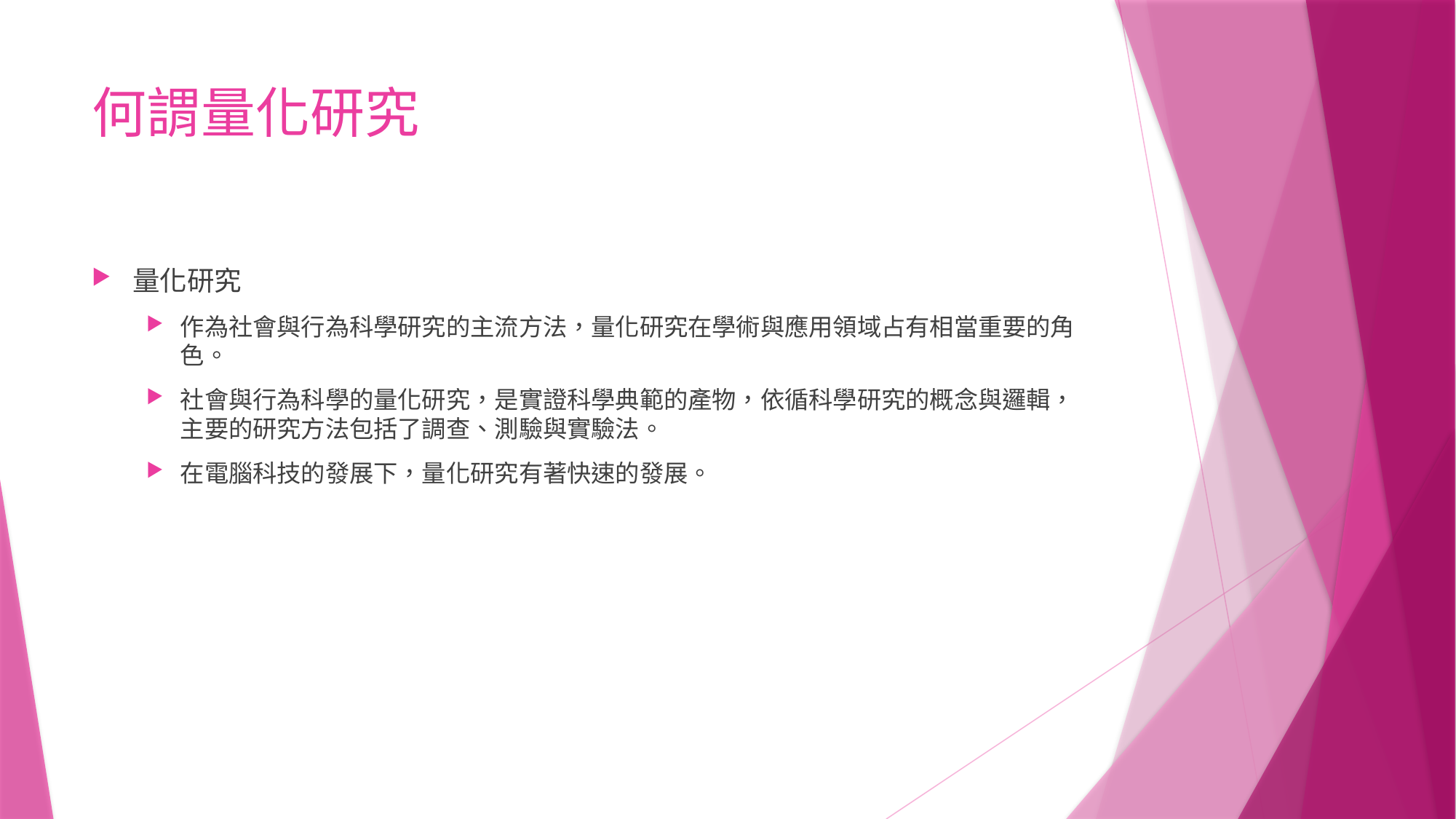

# 何謂量化研究
量化研究
作為社會與行為科學研究的主流方法，量化研究在學術與應用領域占有相當重要的角色。
社會與行為科學的量化研究，是實證科學典範的產物，依循科學研究的概念與邏輯，主要的研究方法包括了調查、測驗與實驗法。
在電腦科技的發展下，量化研究有著快速的發展。